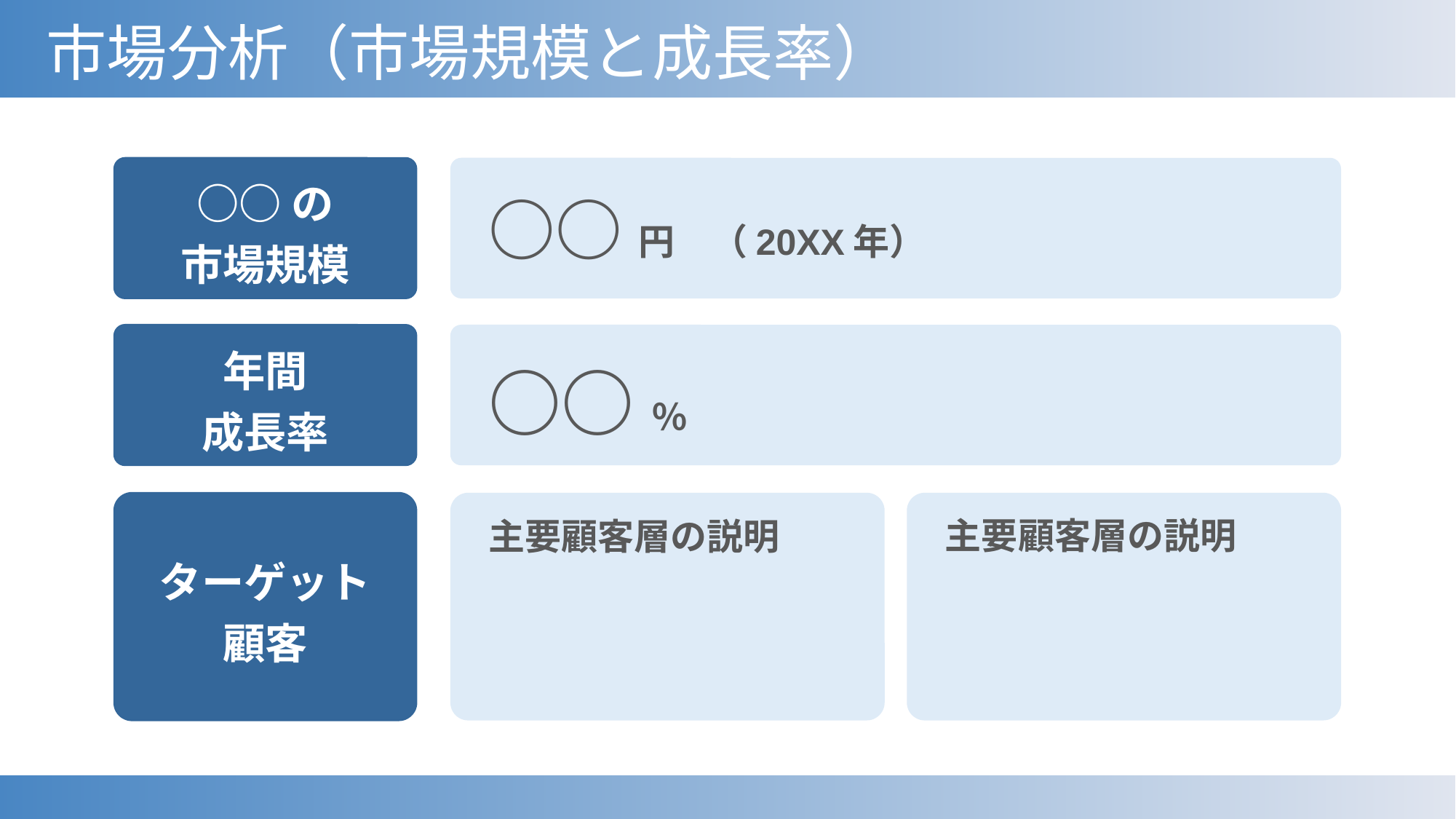

# 市場分析（市場規模と成長率）
○○の
市場規模

○○円　（20XX年）
年間
成長率

○○％
ターゲット
顧客

主要顧客層の説明
主要顧客層の説明